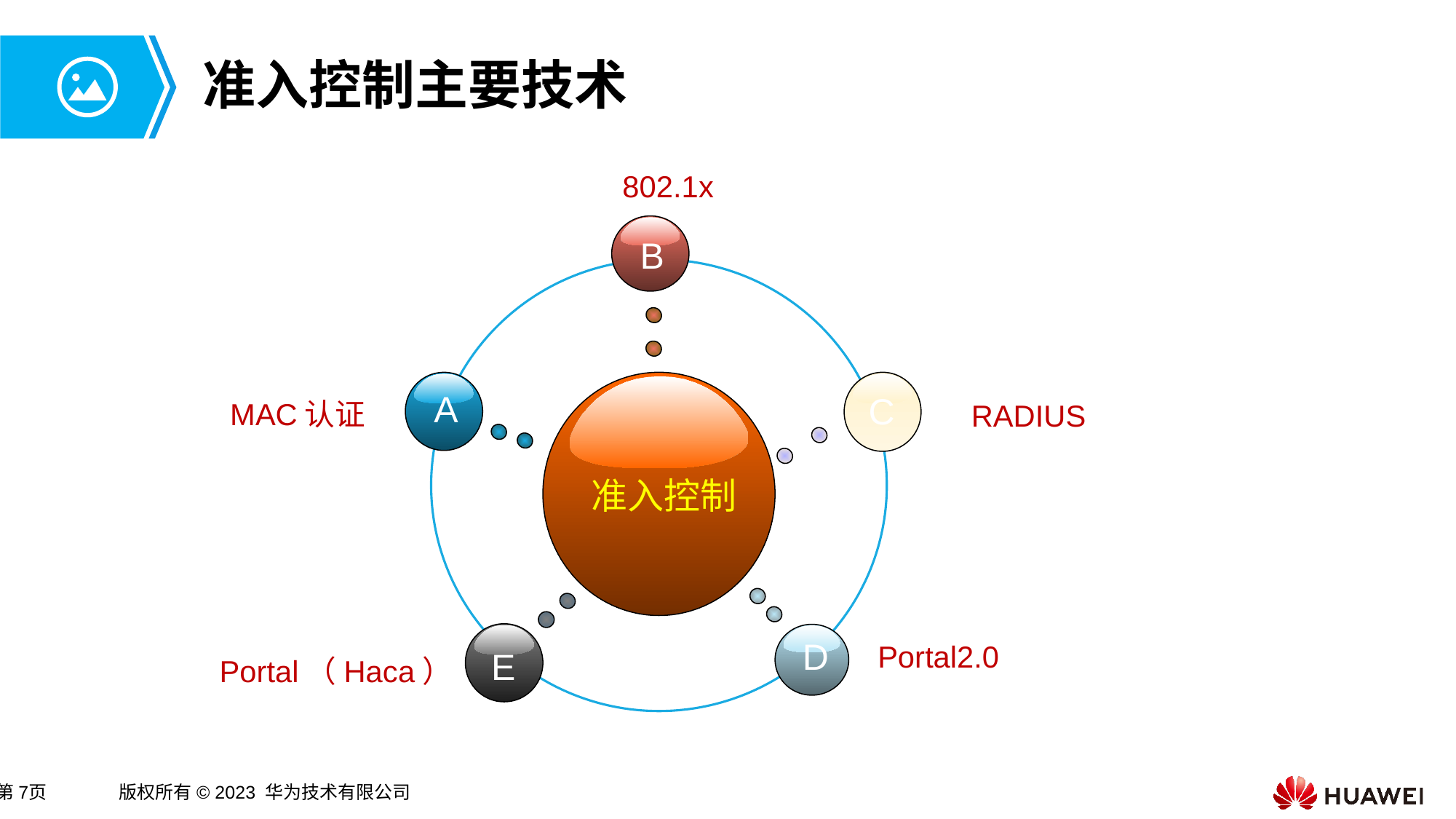

# 准入控制主要技术
802.1x

B

A

C
MAC认证
RADIUS

准入控制

E

D
Portal2.0
Portal（Haca）